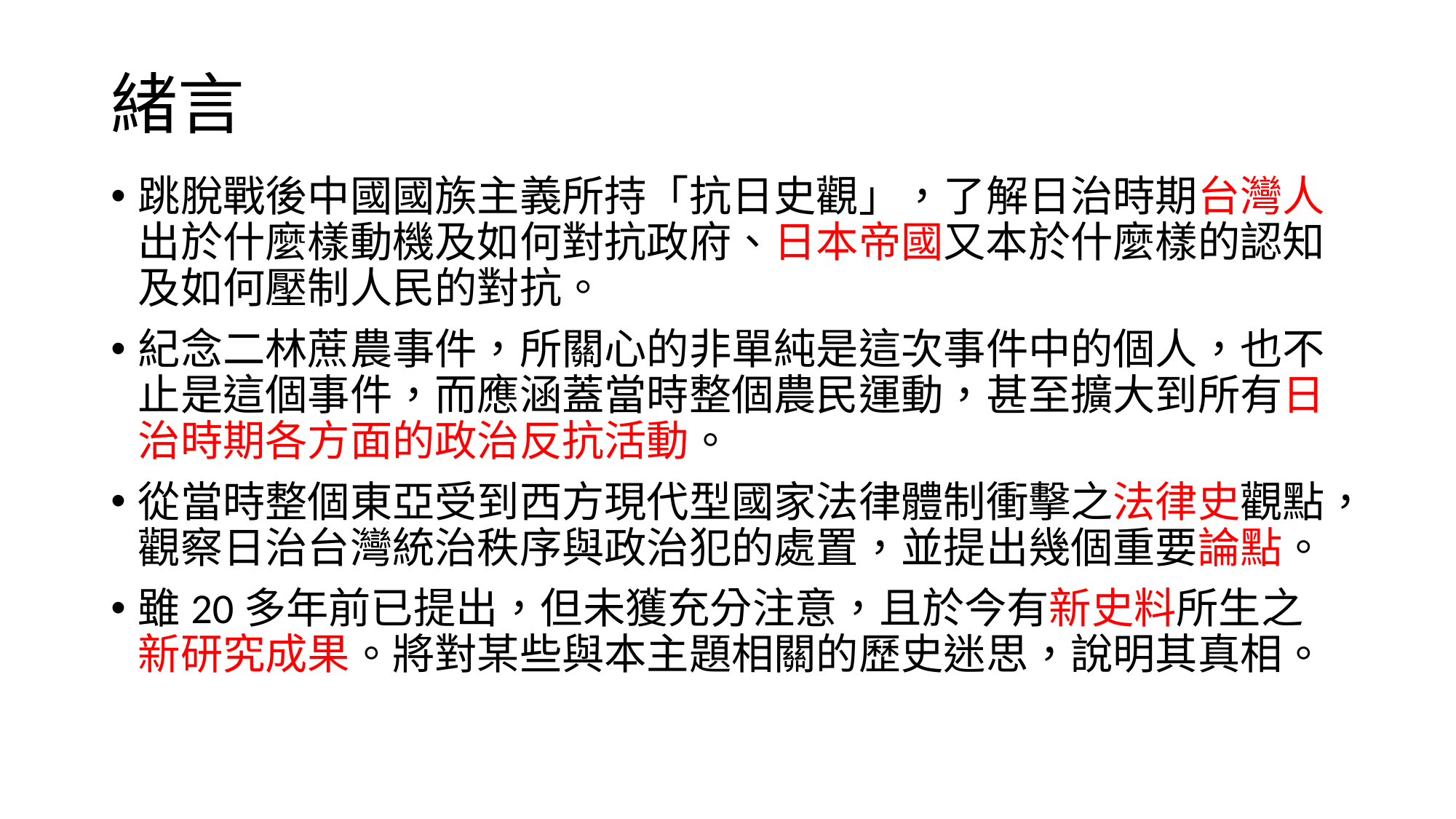

# 緒言
跳脫戰後中國國族主義所持「抗日史觀」，了解日治時期台灣人出於什麼樣動機及如何對抗政府、日本帝國又本於什麼樣的認知及如何壓制人民的對抗。
紀念二林蔗農事件，所關心的非單純是這次事件中的個人，也不止是這個事件，而應涵蓋當時整個農民運動，甚至擴大到所有日治時期各方面的政治反抗活動。
從當時整個東亞受到西方現代型國家法律體制衝擊之法律史觀點，觀察日治台灣統治秩序與政治犯的處置，並提出幾個重要論點。
雖20多年前已提出，但未獲充分注意，且於今有新史料所生之新研究成果。將對某些與本主題相關的歷史迷思，說明其真相。